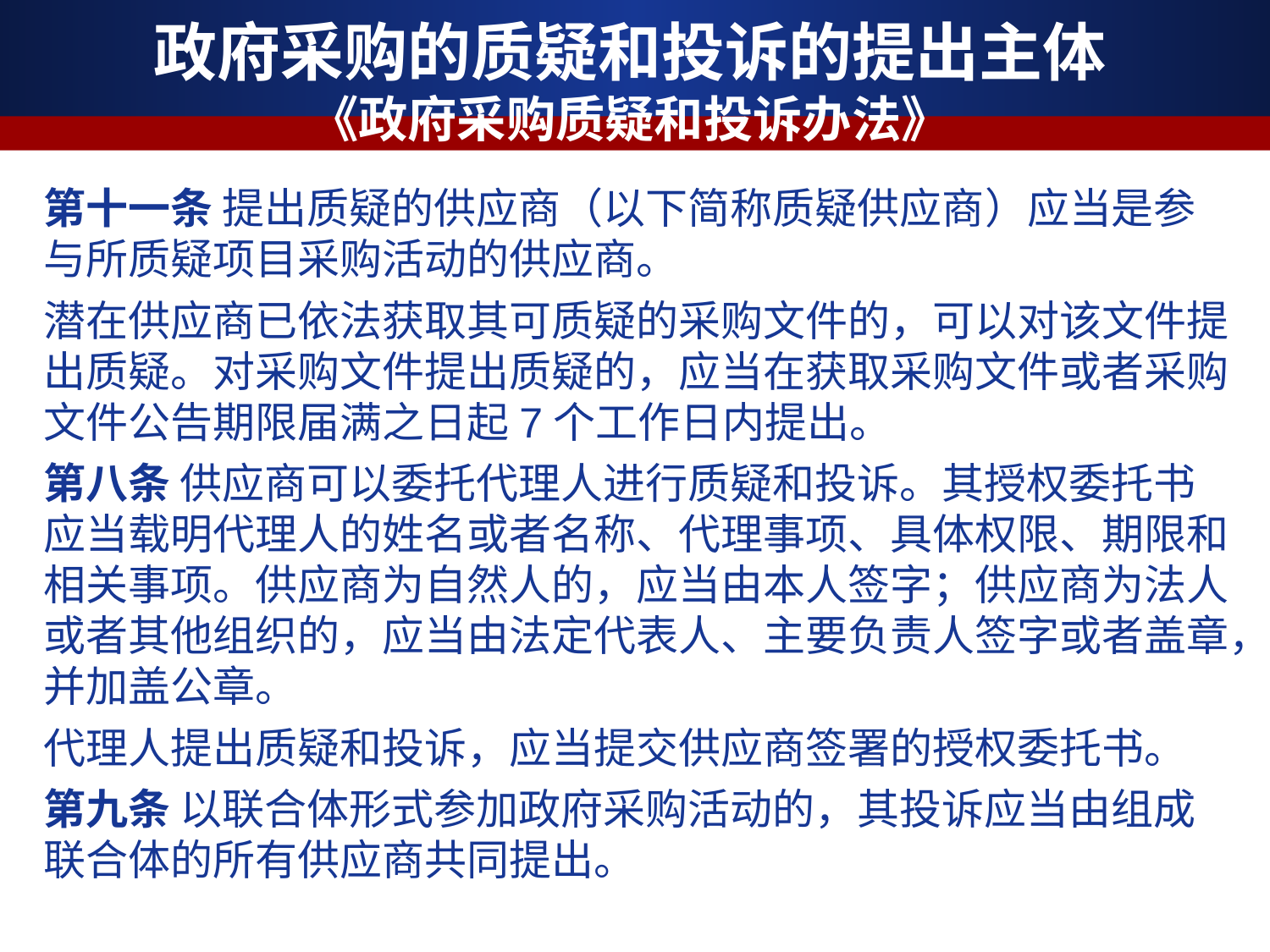

政府采购的质疑和投诉的提出主体
《政府采购质疑和投诉办法》
第十一条 提出质疑的供应商（以下简称质疑供应商）应当是参与所质疑项目采购活动的供应商。
潜在供应商已依法获取其可质疑的采购文件的，可以对该文件提出质疑。对采购文件提出质疑的，应当在获取采购文件或者采购文件公告期限届满之日起7个工作日内提出。
第八条 供应商可以委托代理人进行质疑和投诉。其授权委托书应当载明代理人的姓名或者名称、代理事项、具体权限、期限和相关事项。供应商为自然人的，应当由本人签字；供应商为法人或者其他组织的，应当由法定代表人、主要负责人签字或者盖章，并加盖公章。
代理人提出质疑和投诉，应当提交供应商签署的授权委托书。
第九条 以联合体形式参加政府采购活动的，其投诉应当由组成联合体的所有供应商共同提出。